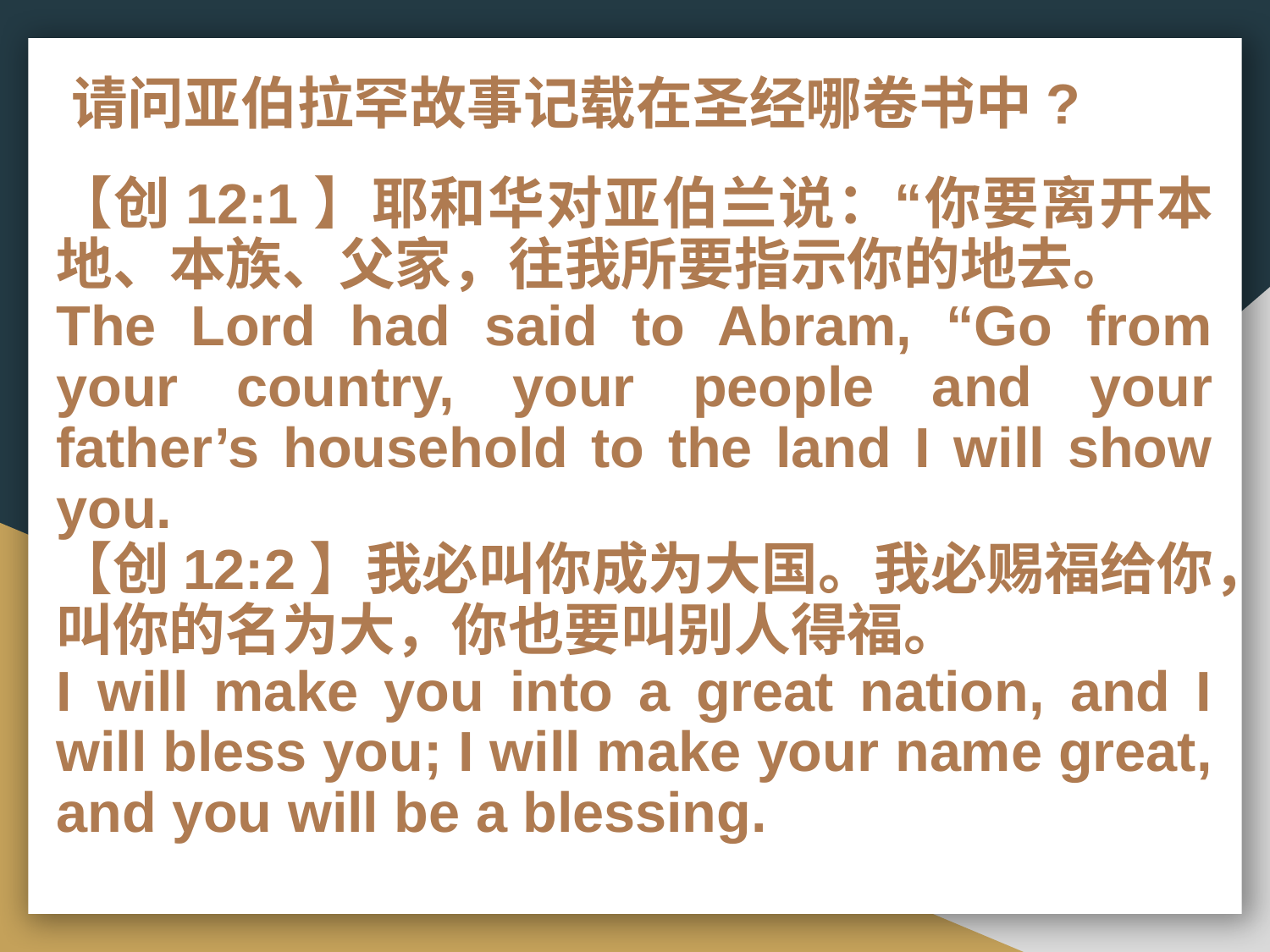

# 请问亚伯拉罕故事记载在圣经哪卷书中?
【创12:1】耶和华对亚伯兰说：“你要离开本地、本族、父家，往我所要指示你的地去。
The Lord had said to Abram, “Go from your country, your people and your father’s household to the land I will show you.
【创12:2】我必叫你成为大国。我必赐福给你，叫你的名为大，你也要叫别人得福。
I will make you into a great nation, and I will bless you; I will make your name great, and you will be a blessing.